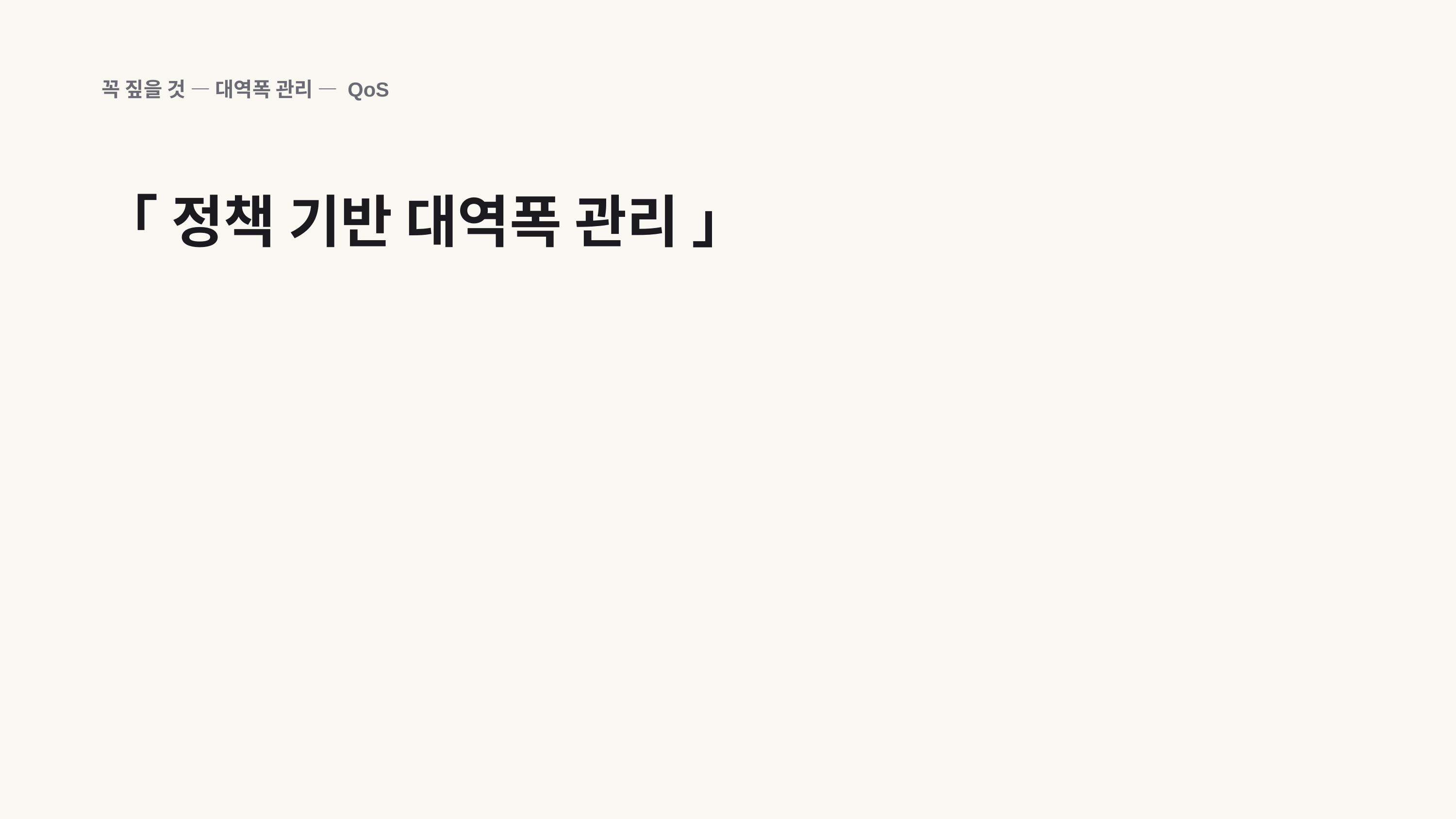

꼭 짚을 것 — 대역폭 관리 — QoS
「 정책 기반 대역폭 관리 」